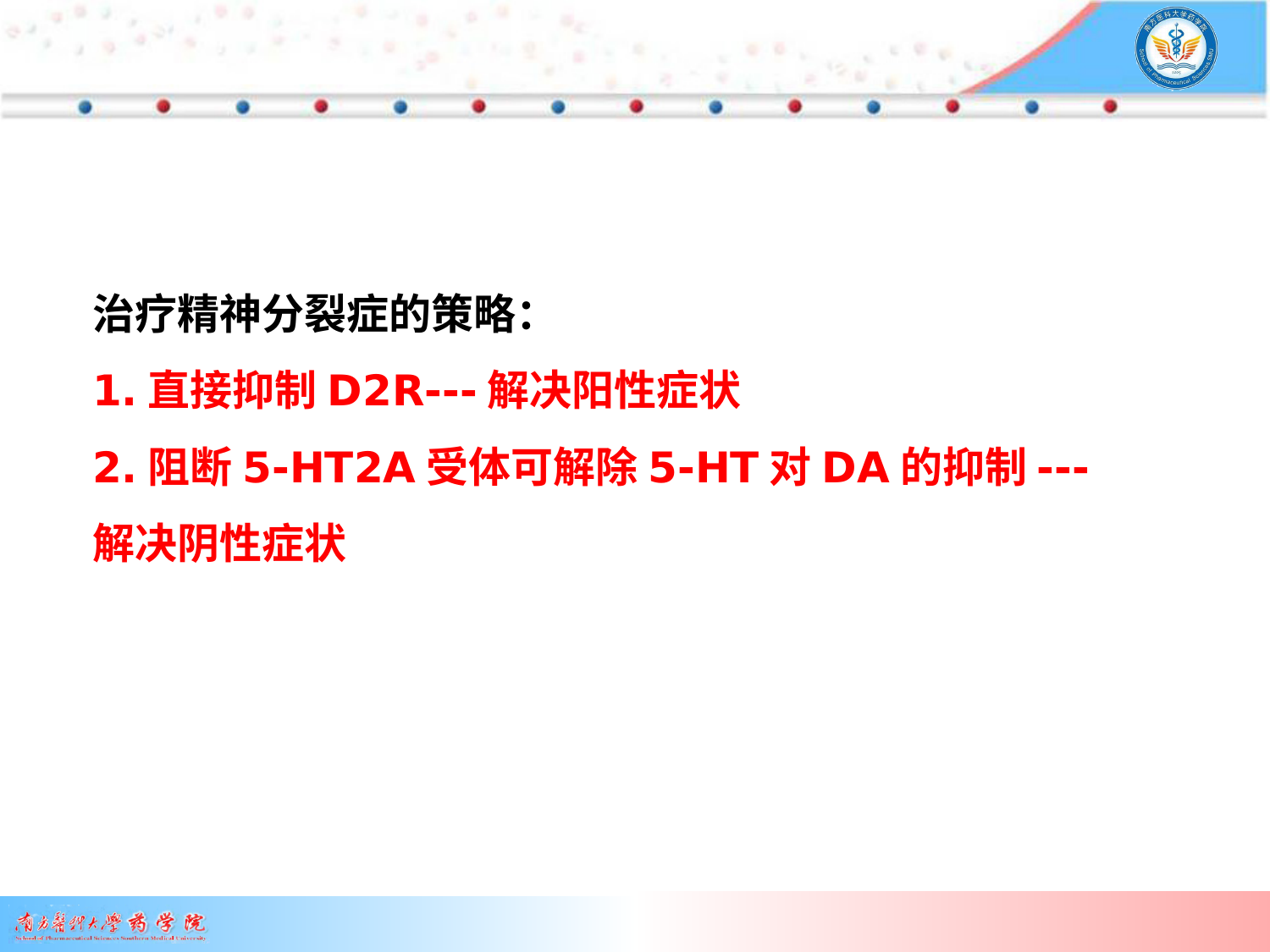

治疗精神分裂症的策略：
1.直接抑制D2R---解决阳性症状
2.阻断5-HT2A受体可解除5-HT对DA的抑制---解决阴性症状